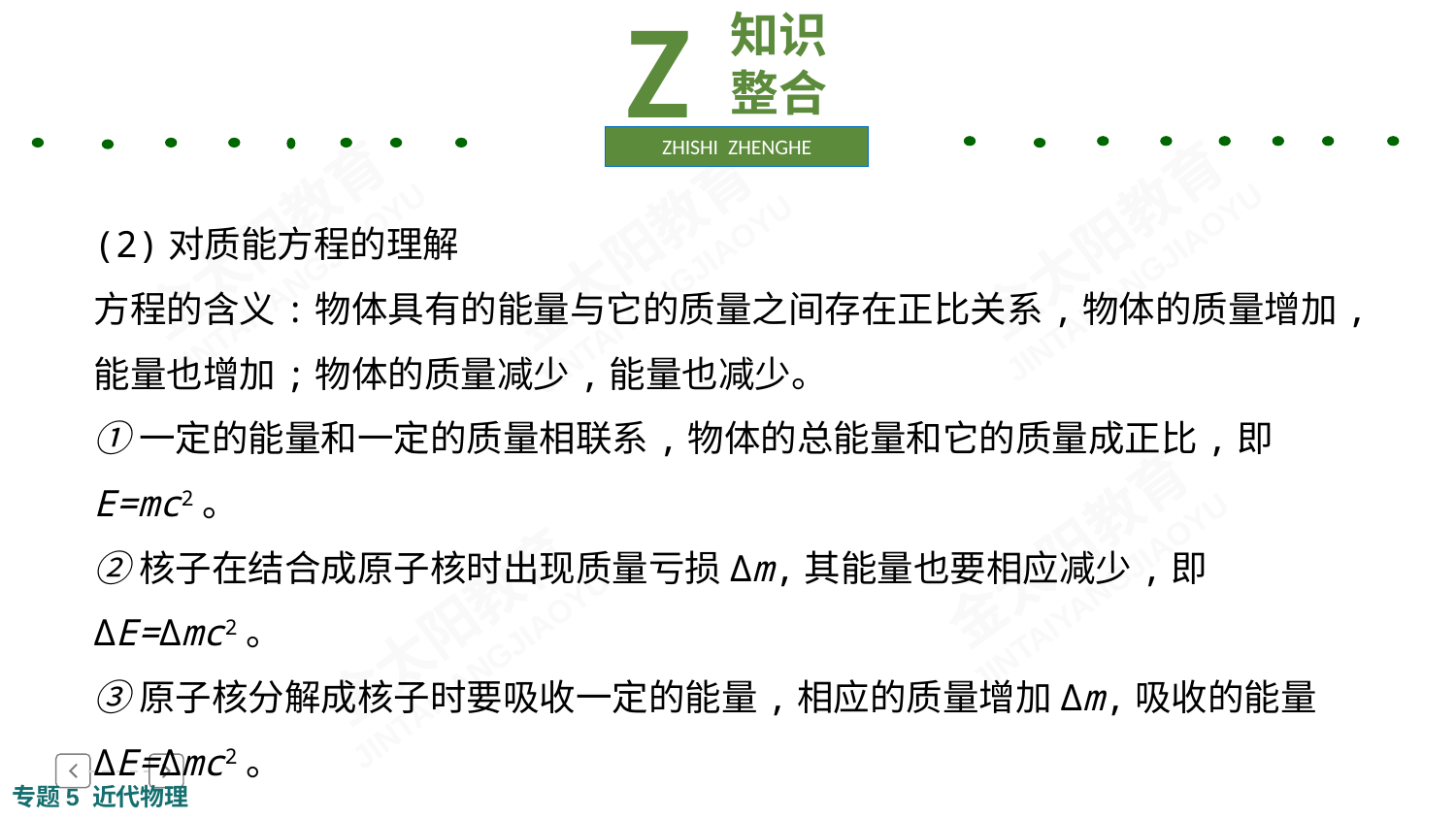

Z
知识整合
ZHISHI  ZHENGHE

(2)对质能方程的理解
方程的含义:物体具有的能量与它的质量之间存在正比关系,物体的质量增加,能量也增加;物体的质量减少,能量也减少。
①一定的能量和一定的质量相联系,物体的总能量和它的质量成正比,即E=mc2。
②核子在结合成原子核时出现质量亏损Δm,其能量也要相应减少,即ΔE=Δmc2。
③原子核分解成核子时要吸收一定的能量,相应的质量增加Δm,吸收的能量ΔE=Δmc2。